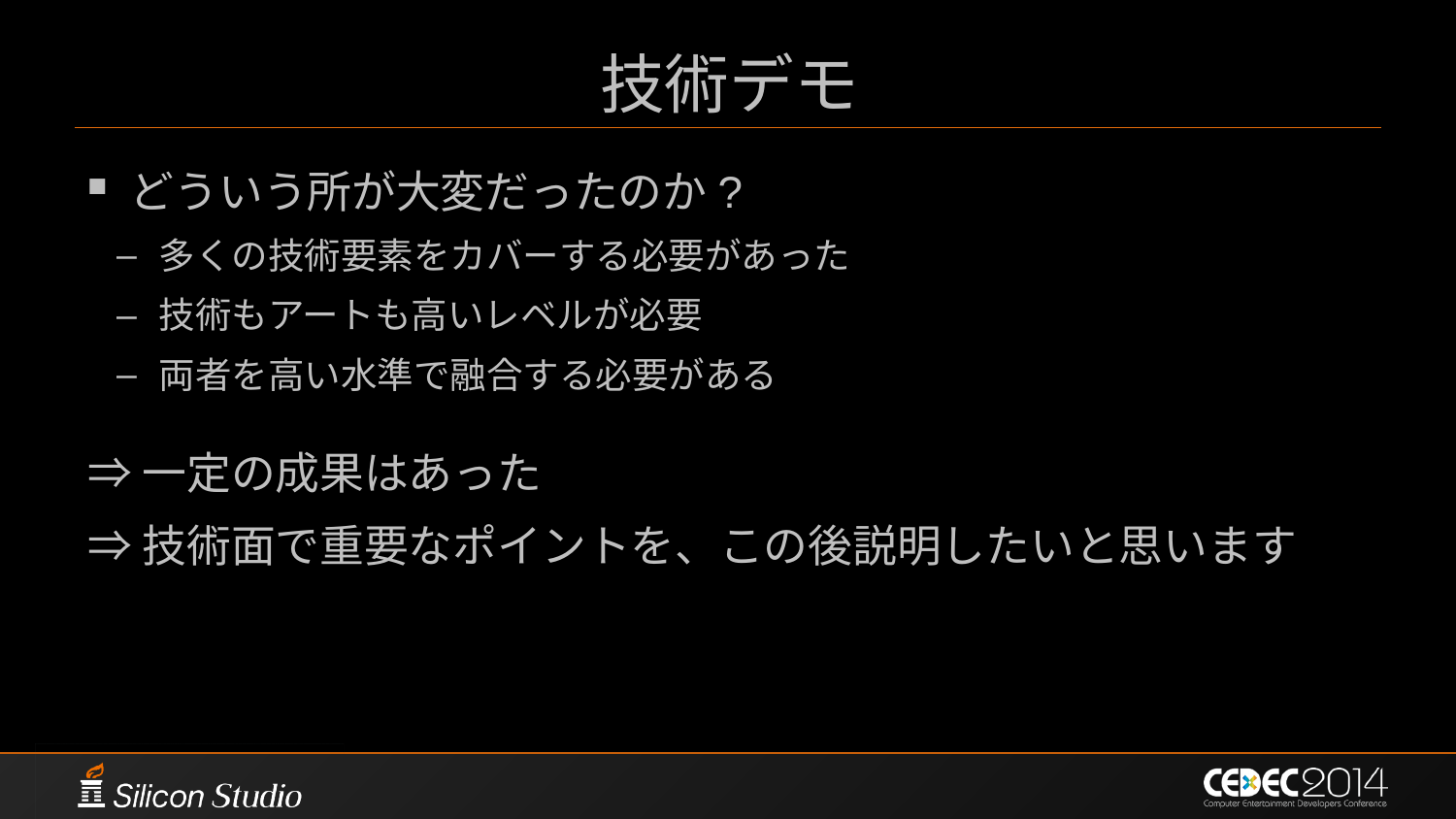

# 技術デモ
どういう所が大変だったのか?
多くの技術要素をカバーする必要があった
技術もアートも高いレベルが必要
両者を高い水準で融合する必要がある

⇒一定の成果はあった
⇒技術面で重要なポイントを、この後説明したいと思います